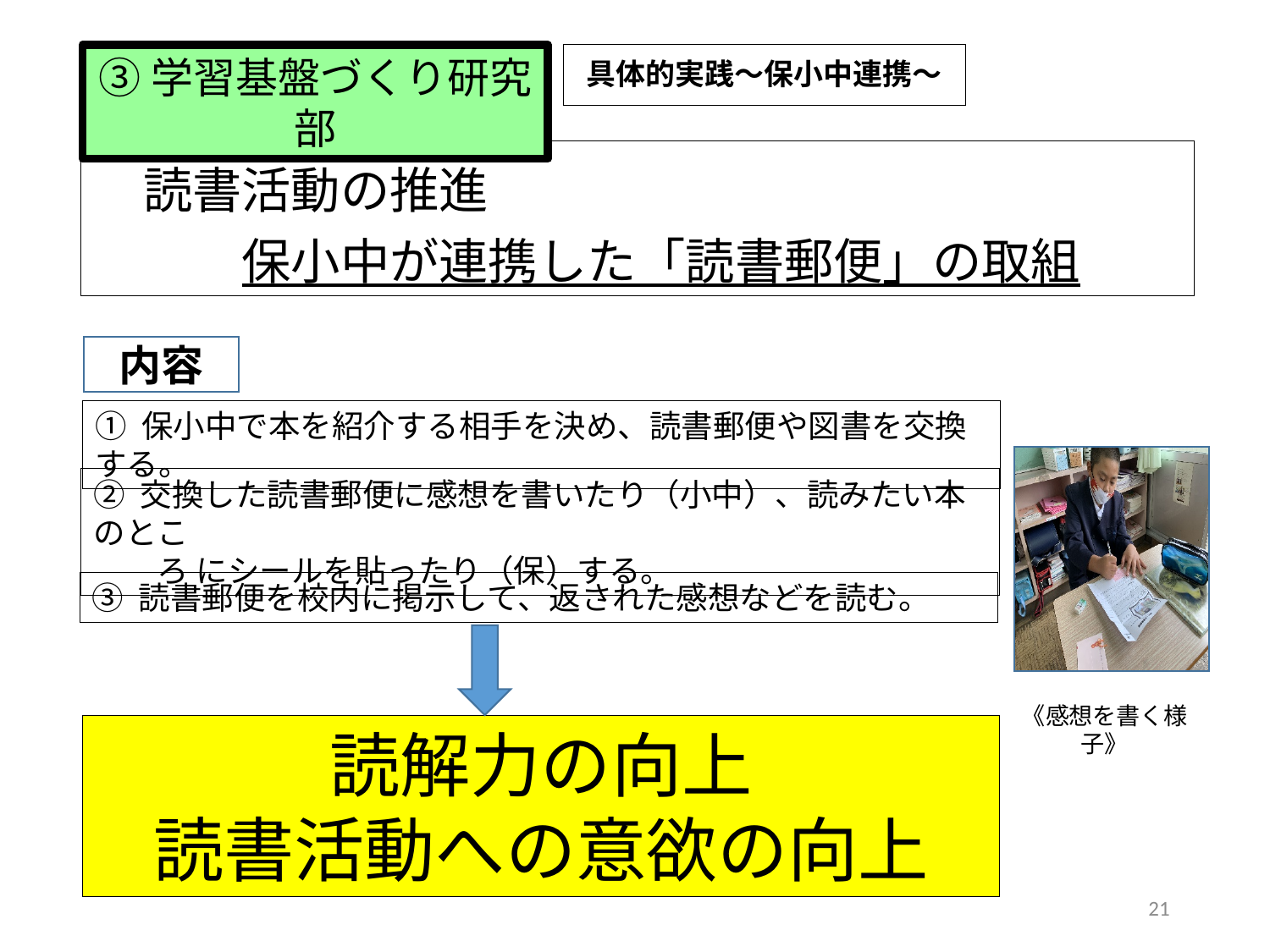

③学習基盤づくり研究部
具体的実践～保小中連携～
　読書活動の推進
　　　保小中が連携した「読書郵便」の取組
内容
① 保小中で本を紹介する相手を決め、読書郵便や図書を交換する。

② 交換した読書郵便に感想を書いたり（小中）、読みたい本のとこ
　　ろ にシールを貼ったり（保）する。
③ 読書郵便を校内に掲示して、返された感想などを読む。

《感想を書く様子》
読解力の向上
読書活動への意欲の向上
21